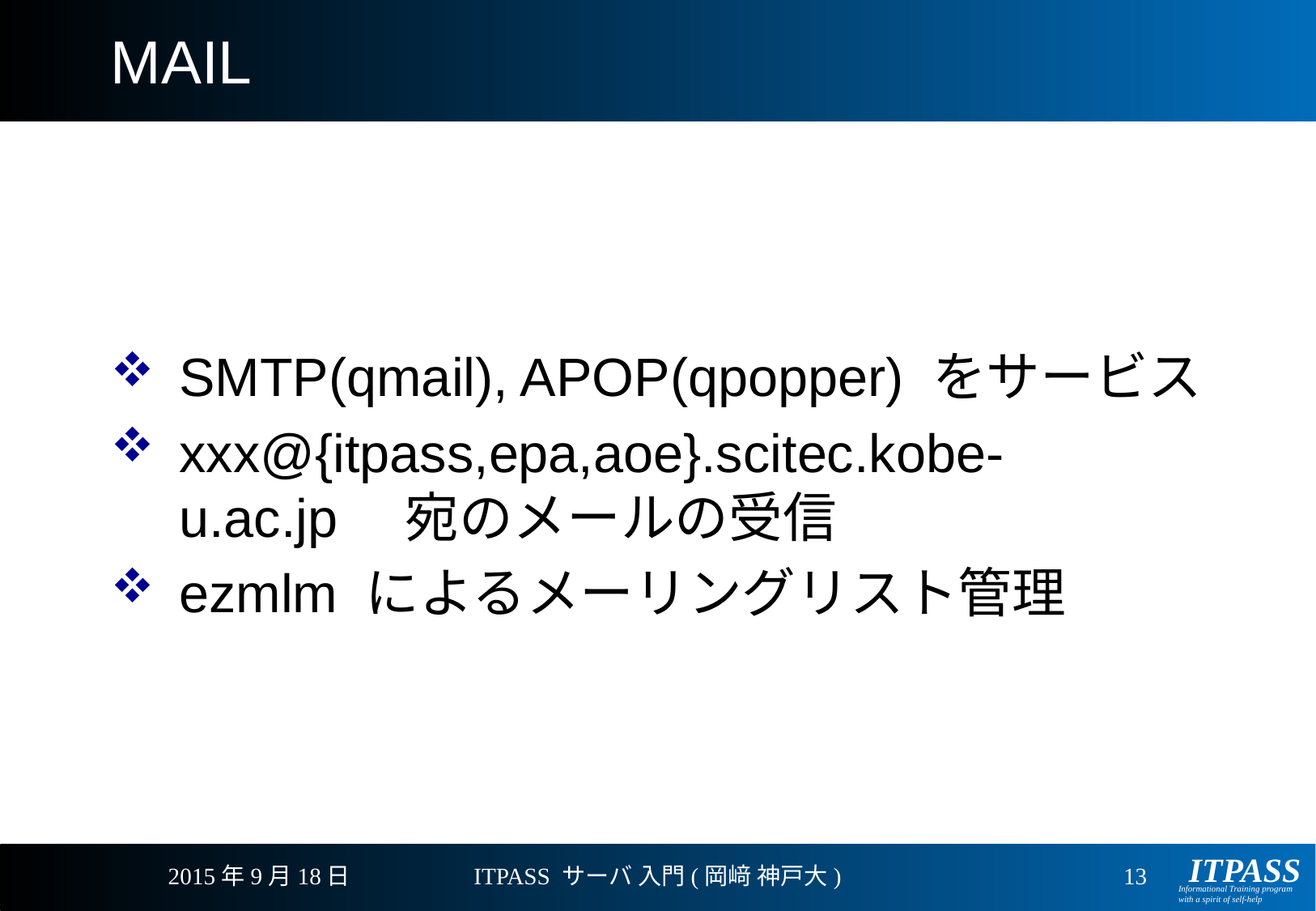

# MAIL
SMTP(qmail), APOP(qpopper) をサービス
xxx@{itpass,epa,aoe}.scitec.kobe-u.ac.jp　宛のメールの受信
ezmlm によるメーリングリスト管理
2015年9月18日
ITPASS サーバ 入門(岡﨑 神戸大)
13